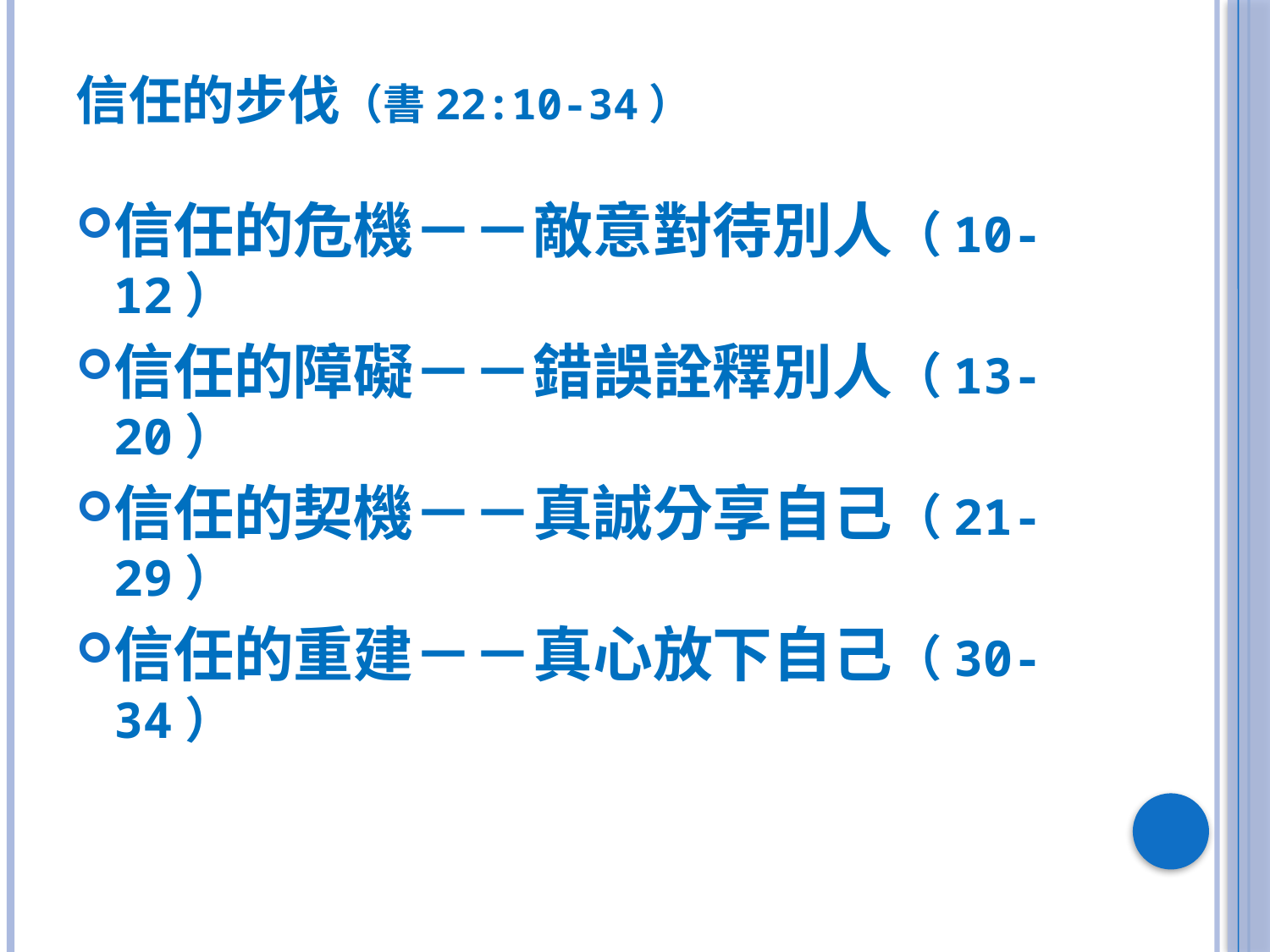

# 信任的步伐（書22:10-34）
信任的危機－－敵意對待別人（10-12）
信任的障礙－－錯誤詮釋別人（13-20）
信任的契機－－真誠分享自己（21-29）
信任的重建－－真心放下自己（30-34）